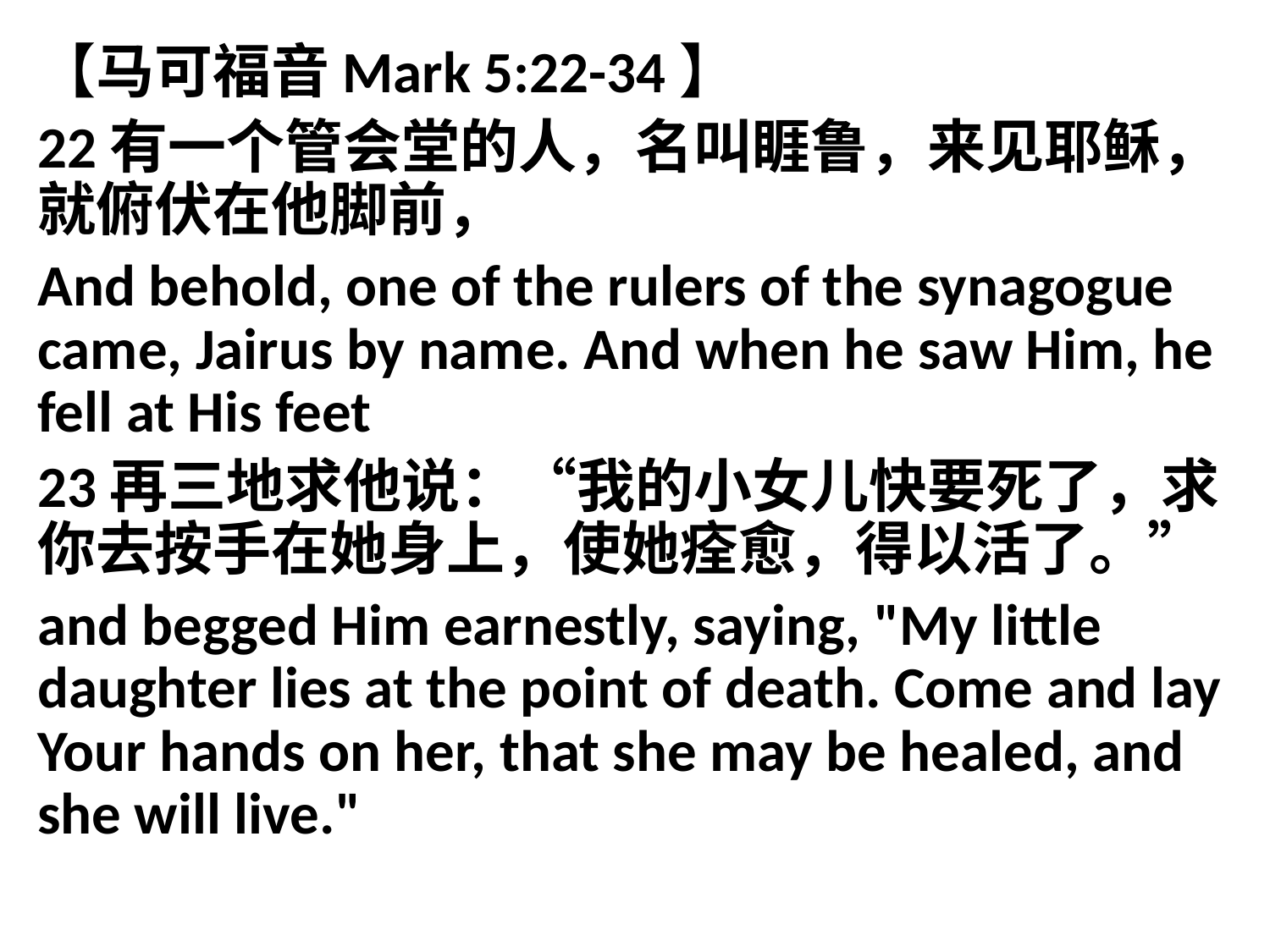

【马可福音Mark 5:22-34】
22有一个管会堂的人，名叫睚鲁，来见耶稣，就俯伏在他脚前，
And behold, one of the rulers of the synagogue came, Jairus by name. And when he saw Him, he fell at His feet
23再三地求他说：“我的小女儿快要死了，求你去按手在她身上，使她痊愈，得以活了。”
and begged Him earnestly, saying, "My little daughter lies at the point of death. Come and lay Your hands on her, that she may be healed, and she will live."